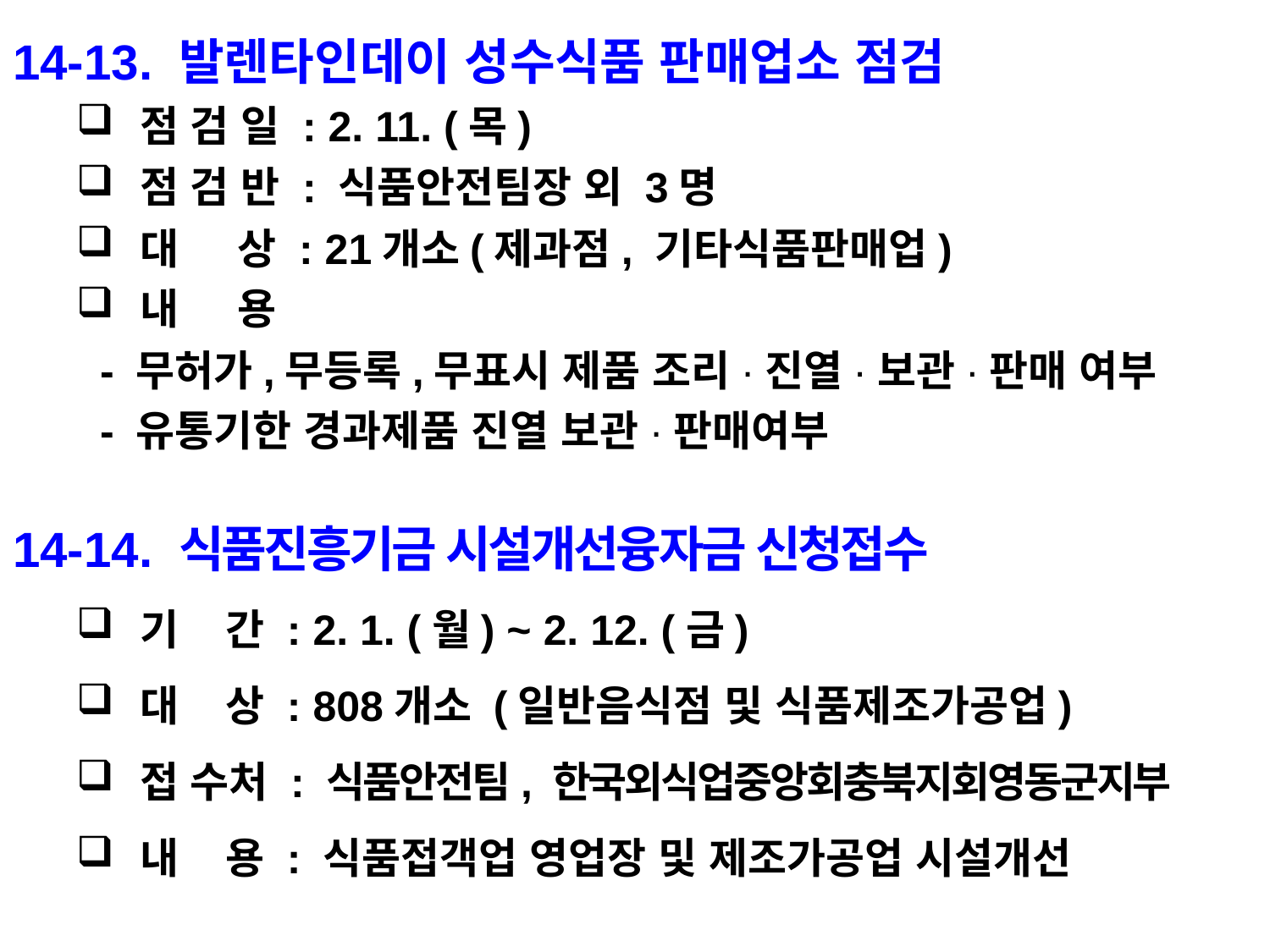

14-13. 발렌타인데이 성수식품 판매업소 점검
점 검 일 : 2. 11. (목)
점 검 반 : 식품안전팀장 외 3명
대     상 : 21개소(제과점, 기타식품판매업)
내     용
  - 무허가,무등록,무표시 제품 조리·진열·보관·판매 여부
  - 유통기한 경과제품 진열 보관·판매여부

14-14. 식품진흥기금 시설개선융자금 신청접수
기    간 : 2. 1. (월) ~ 2. 12. (금)
대    상 : 808개소 (일반음식점 및 식품제조가공업)
접 수처 : 식품안전팀, 한국외식업중앙회충북지회영동군지부
내    용 : 식품접객업 영업장 및 제조가공업 시설개선